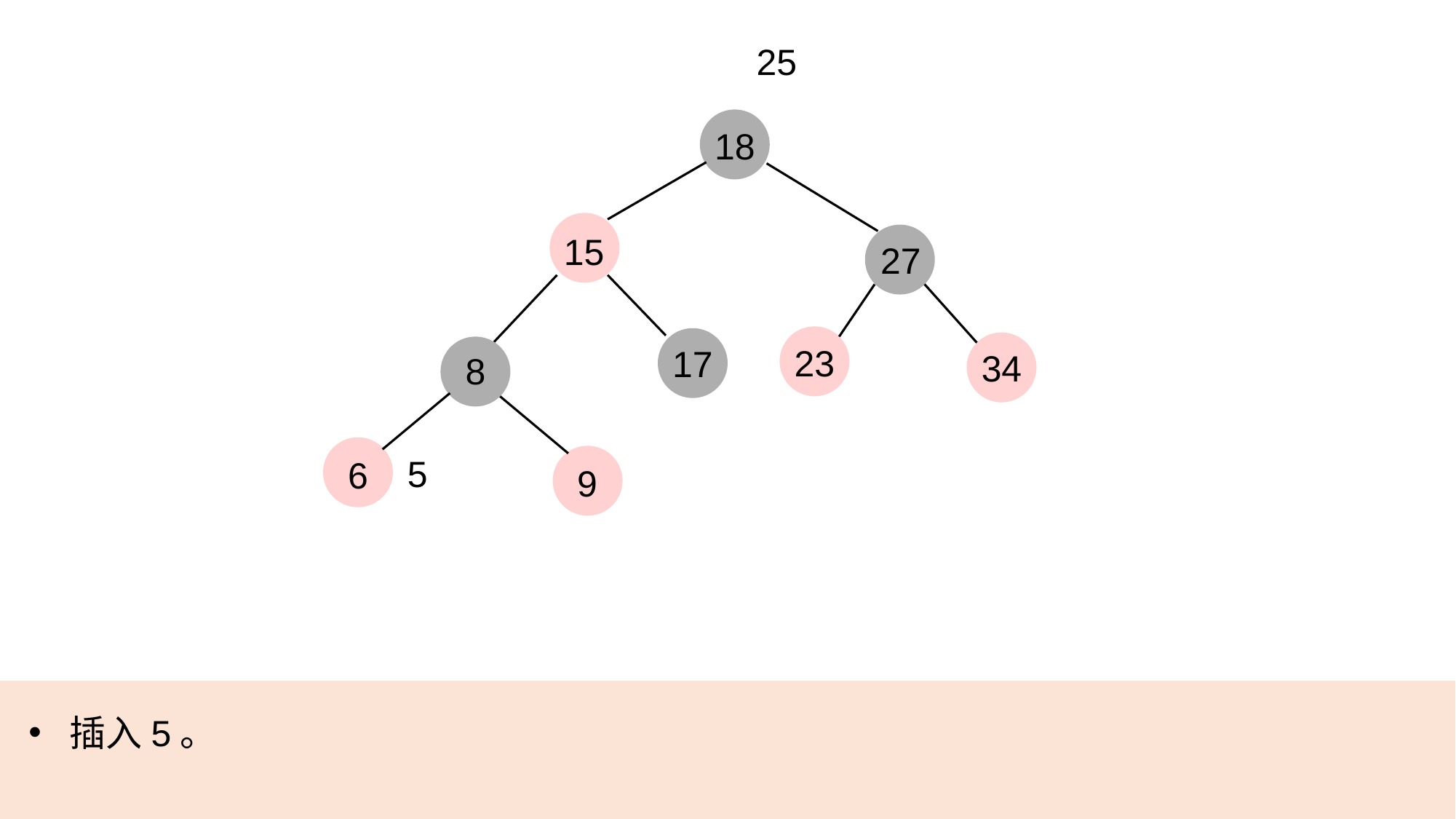

25

18

15

27

23
17

34
8

5

6
9

插入5。